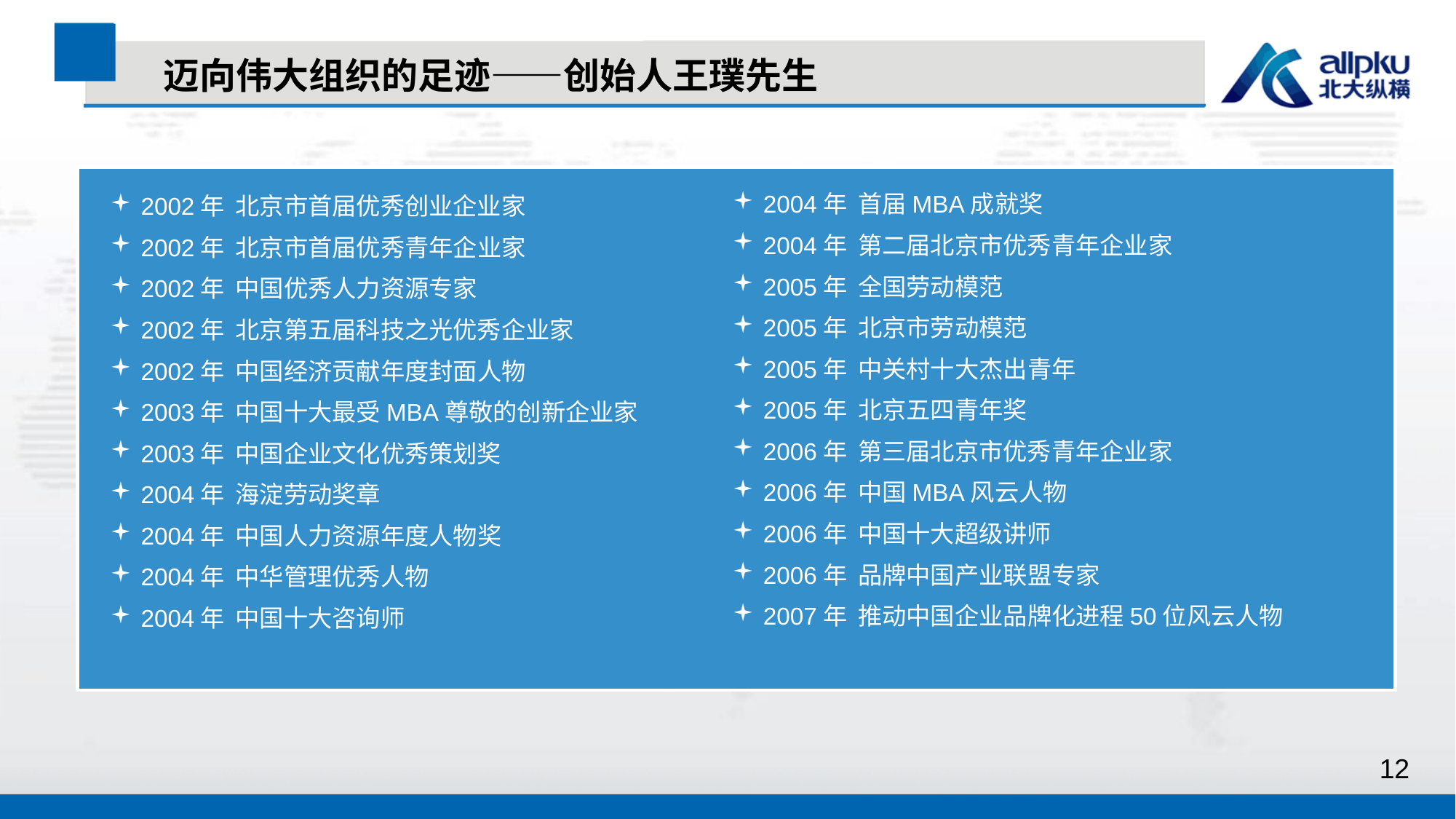

迈向伟大组织的足迹——创始人王璞先生

 2004年  首届MBA成就奖
 2004年  第二届北京市优秀青年企业家
 2005年  全国劳动模范
 2005年  北京市劳动模范
 2005年  中关村十大杰出青年
 2005年  北京五四青年奖
 2006年  第三届北京市优秀青年企业家
 2006年  中国MBA风云人物
 2006年  中国十大超级讲师
 2006年  品牌中国产业联盟专家
 2007年  推动中国企业品牌化进程50位风云人物
 2002年  北京市首届优秀创业企业家
 2002年  北京市首届优秀青年企业家
 2002年  中国优秀人力资源专家
 2002年  北京第五届科技之光优秀企业家
 2002年  中国经济贡献年度封面人物
 2003年  中国十大最受MBA尊敬的创新企业家
 2003年  中国企业文化优秀策划奖
 2004年  海淀劳动奖章
 2004年  中国人力资源年度人物奖
 2004年  中华管理优秀人物
 2004年  中国十大咨询师